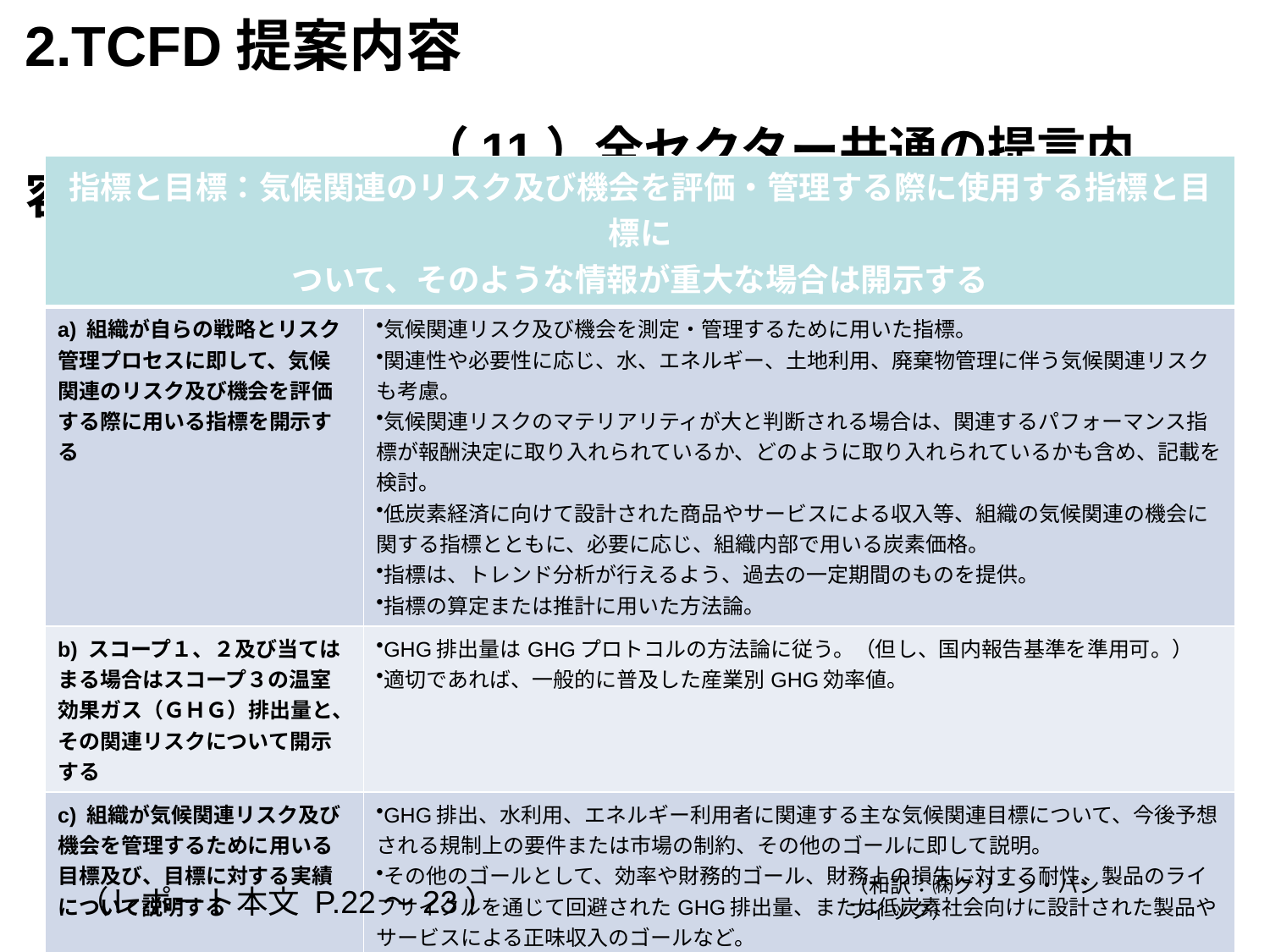

2.TCFD提案内容　　　　　　　　　　　　　　　　　　　　　　　　　　　　　　　　　　　　　　　　　（11）全セクター共通の提言内容：指標と目標
| 指標と目標：気候関連のリスク及び機会を評価・管理する際に使用する指標と目標に ついて、そのような情報が重大な場合は開示する |  |
| --- | --- |
| a) 組織が自らの戦略とリスク管理プロセスに即して、気候関連のリスク及び機会を評価する際に用いる指標を開示する | 気候関連リスク及び機会を測定・管理するために用いた指標。 関連性や必要性に応じ、水、エネルギー、土地利用、廃棄物管理に伴う気候関連リスクも考慮。 気候関連リスクのマテリアリティが大と判断される場合は、関連するパフォーマンス指標が報酬決定に取り入れられているか、どのように取り入れられているかも含め、記載を検討。 低炭素経済に向けて設計された商品やサービスによる収入等、組織の気候関連の機会に関する指標とともに、必要に応じ、組織内部で用いる炭素価格。 指標は、トレンド分析が行えるよう、過去の一定期間のものを提供。 指標の算定または推計に用いた方法論。 |
| b) スコープ１、２及び当てはまる場合はスコープ３の温室効果ガス（ＧＨＧ）排出量と、その関連リスクについて開示する | GHG排出量はGHGプロトコルの方法論に従う。（但し、国内報告基準を準用可。） 適切であれば、一般的に普及した産業別GHG効率値。 |
| c) 組織が気候関連リスク及び機会を管理するために用いる目標及び、目標に対する実績について説明する | GHG排出、水利用、エネルギー利用者に関連する主な気候関連目標について、今後予想される規制上の要件または市場の制約、その他のゴールに即して説明。 その他のゴールとして、効率や財務的ゴール、財務上の損失に対する耐性、製品のライフサイクルを通じて回避されたGHG排出量、または低炭素社会向けに設計された製品やサービスによる正味収入のゴールなど。 これら目標を説明する際、以下を考慮する。 目標が絶対量ベースか、原単位（intensity）ベースか 目標のタイムフレーム 進捗を計測する際の基準年 目標の進捗を評価するKPI |
（和訳：㈱グリーン・パシフィック）
14
14
（レポート本文 P.22～23）